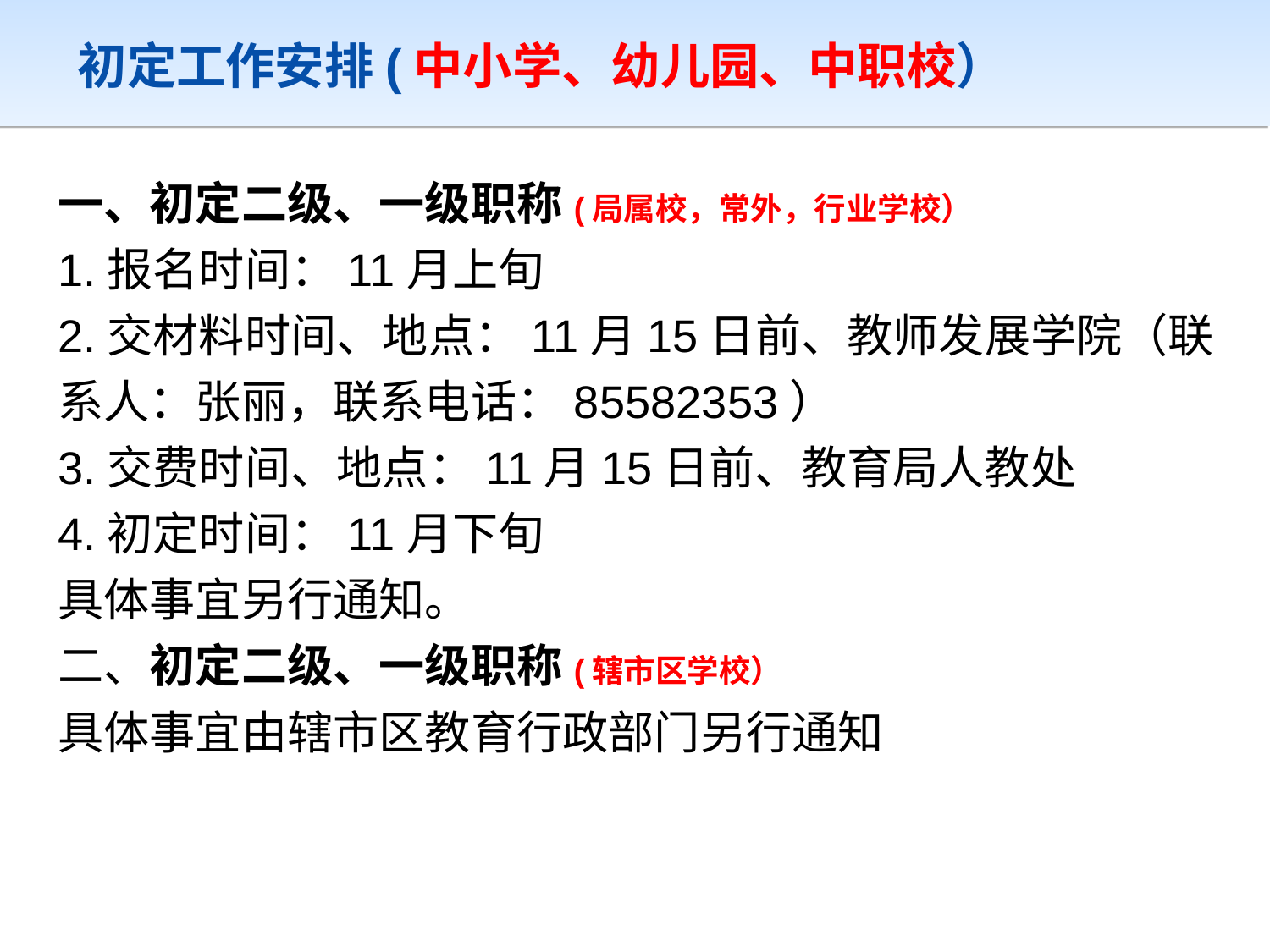

# 初定工作安排(中小学、幼儿园、中职校）
一、初定二级、一级职称(局属校，常外，行业学校）
1.报名时间：11月上旬
2.交材料时间、地点：11月15日前、教师发展学院（联系人：张丽，联系电话：85582353）
3.交费时间、地点：11月15日前、教育局人教处
4.初定时间：11月下旬
具体事宜另行通知。
二、初定二级、一级职称(辖市区学校）
具体事宜由辖市区教育行政部门另行通知